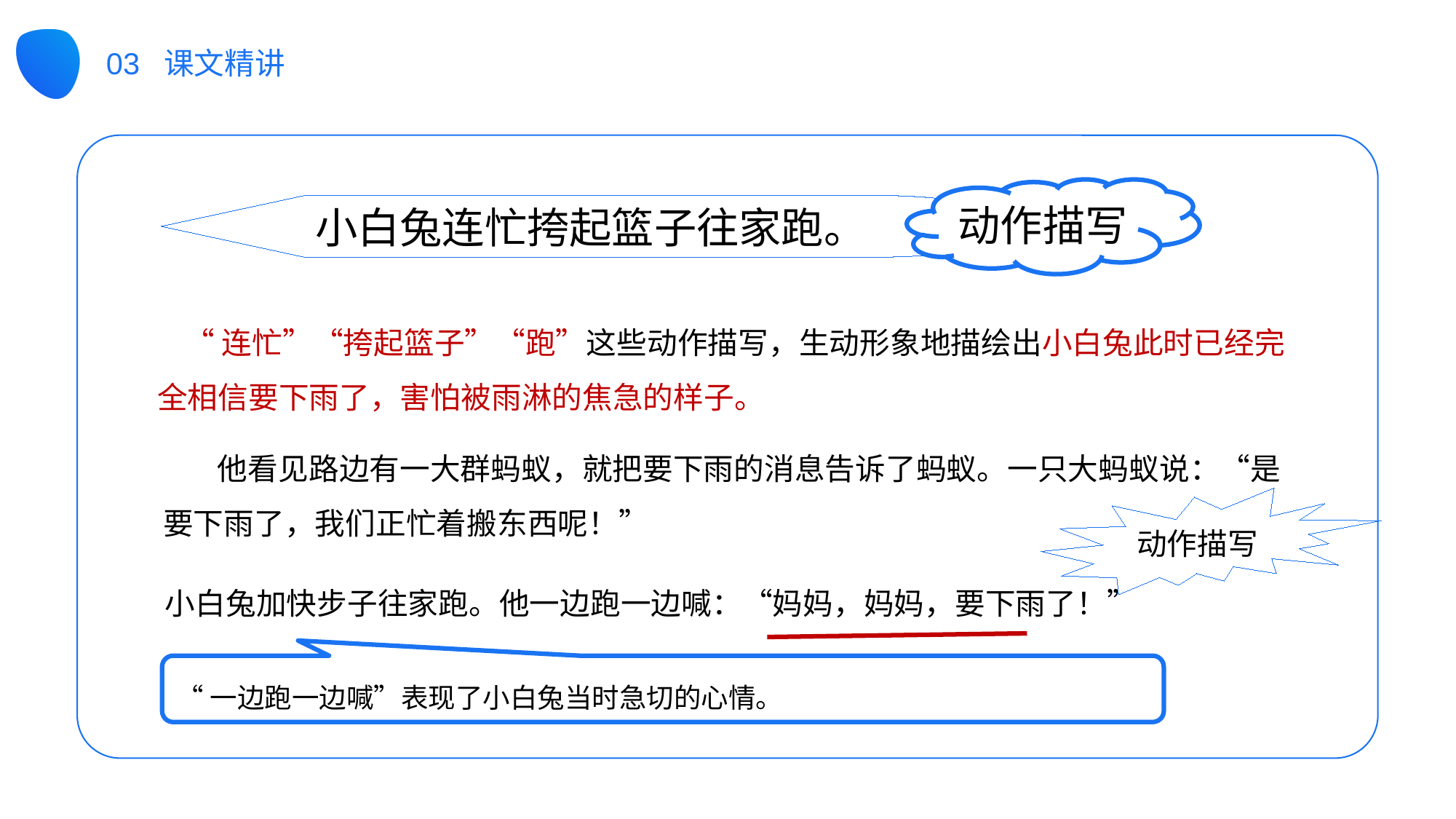

03  课文精讲

动作描写
小白兔连忙挎起篮子往家跑。
    “连忙”“挎起篮子”“跑”这些动作描写，生动形象地描绘出小白兔此时已经完全相信要下雨了，害怕被雨淋的焦急的样子。
       他看见路边有一大群蚂蚁，就把要下雨的消息告诉了蚂蚁。一只大蚂蚁说：“是要下雨了，我们正忙着搬东西呢！”
动作描写
小白兔加快步子往家跑。他一边跑一边喊：“妈妈，妈妈，要下雨了！”
“一边跑一边喊”表现了小白兔当时急切的心情。